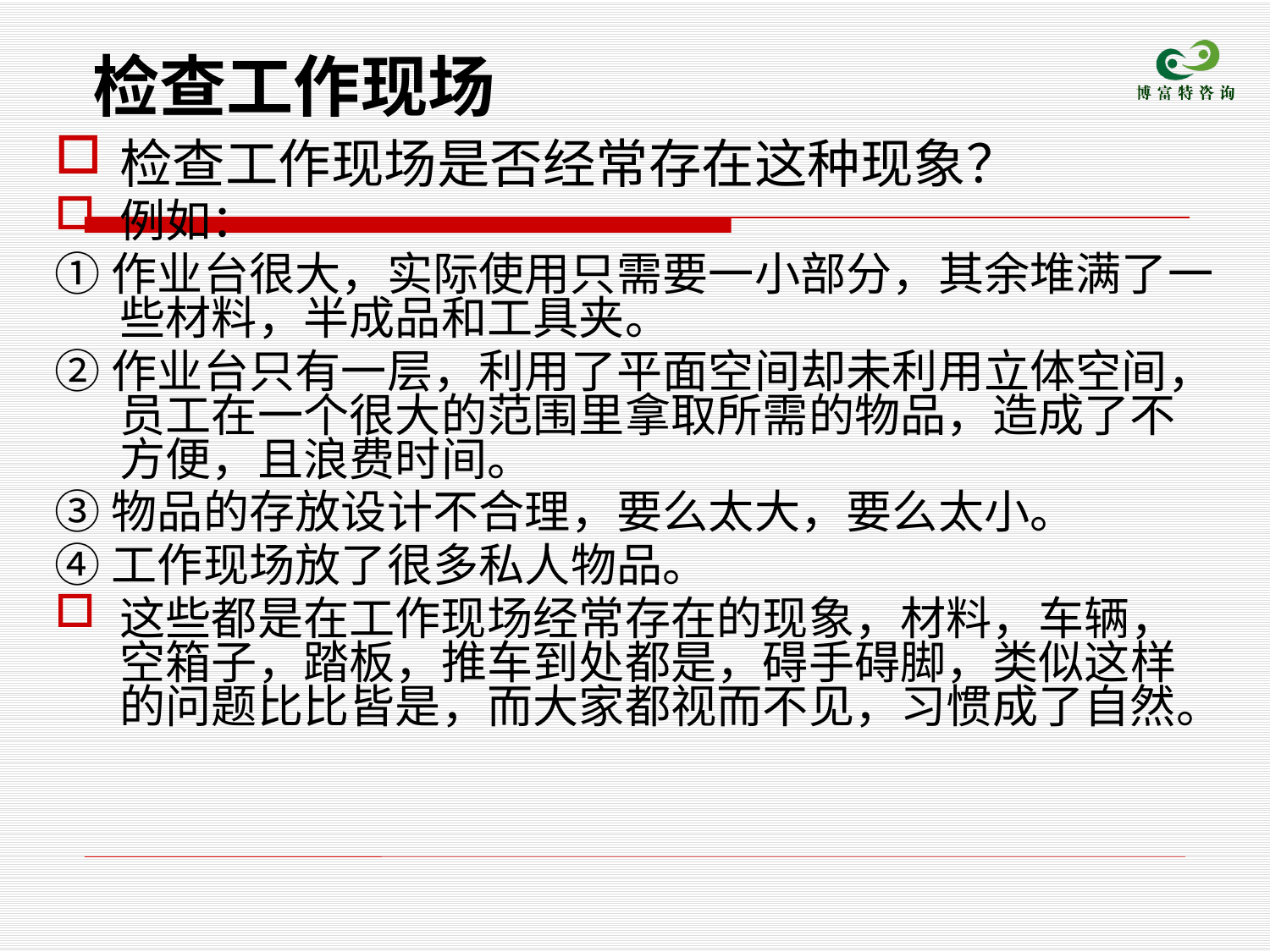

# 检查工作现场
检查工作现场是否经常存在这种现象？
例如：
①作业台很大，实际使用只需要一小部分，其余堆满了一些材料，半成品和工具夹。
②作业台只有一层，利用了平面空间却未利用立体空间，员工在一个很大的范围里拿取所需的物品，造成了不方便，且浪费时间。
③物品的存放设计不合理，要么太大，要么太小。
④工作现场放了很多私人物品。
这些都是在工作现场经常存在的现象，材料，车辆，空箱子，踏板，推车到处都是，碍手碍脚，类似这样的问题比比皆是，而大家都视而不见，习惯成了自然。
697